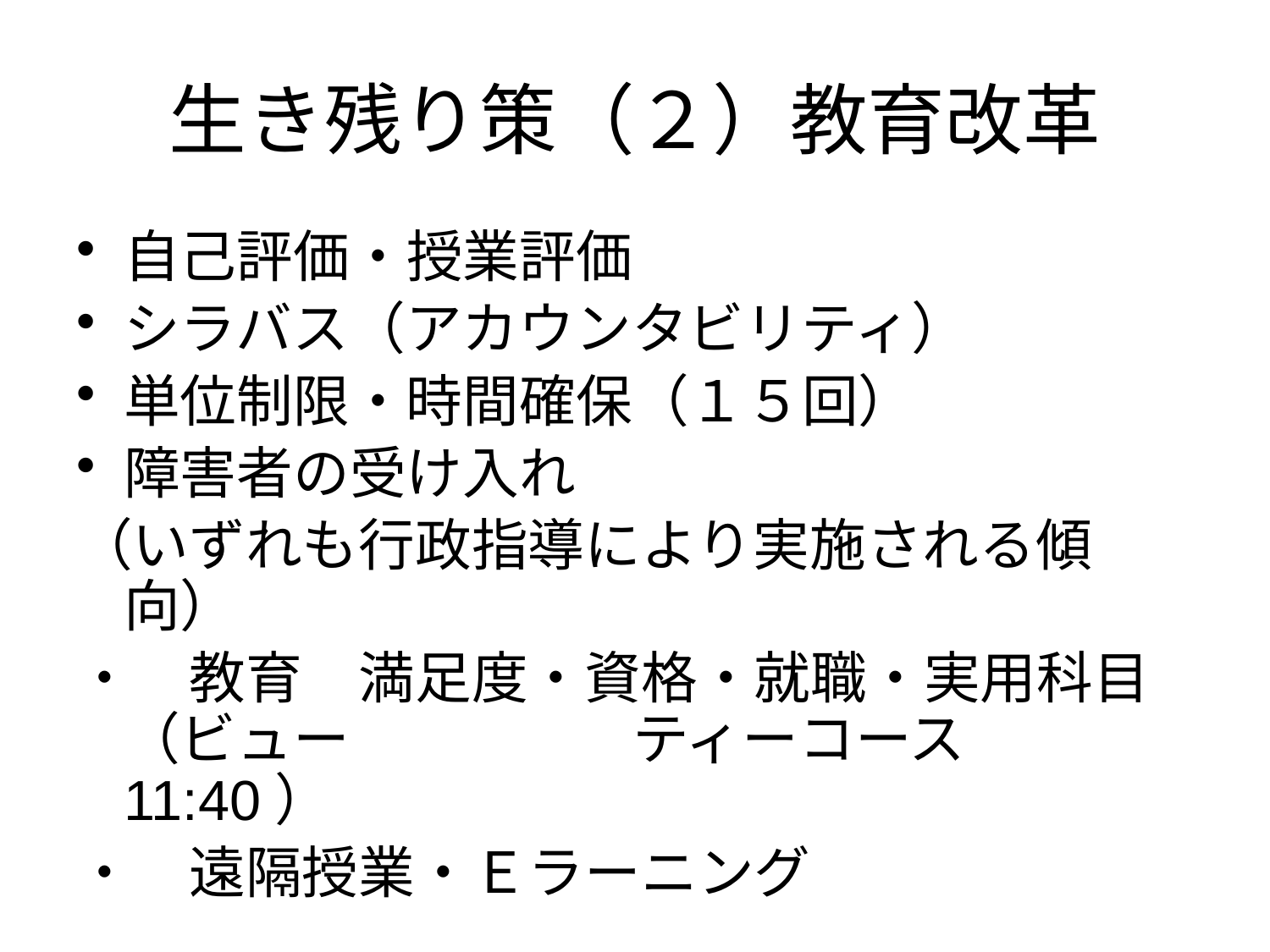

# 生き残り策（２）教育改革
自己評価・授業評価
シラバス（アカウンタビリティ）
単位制限・時間確保（１５回）
障害者の受け入れ
（いずれも行政指導により実施される傾向）
・　教育　満足度・資格・就職・実用科目（ビュー　　　　　ティーコース 11:40）
・　遠隔授業・Ｅラーニング